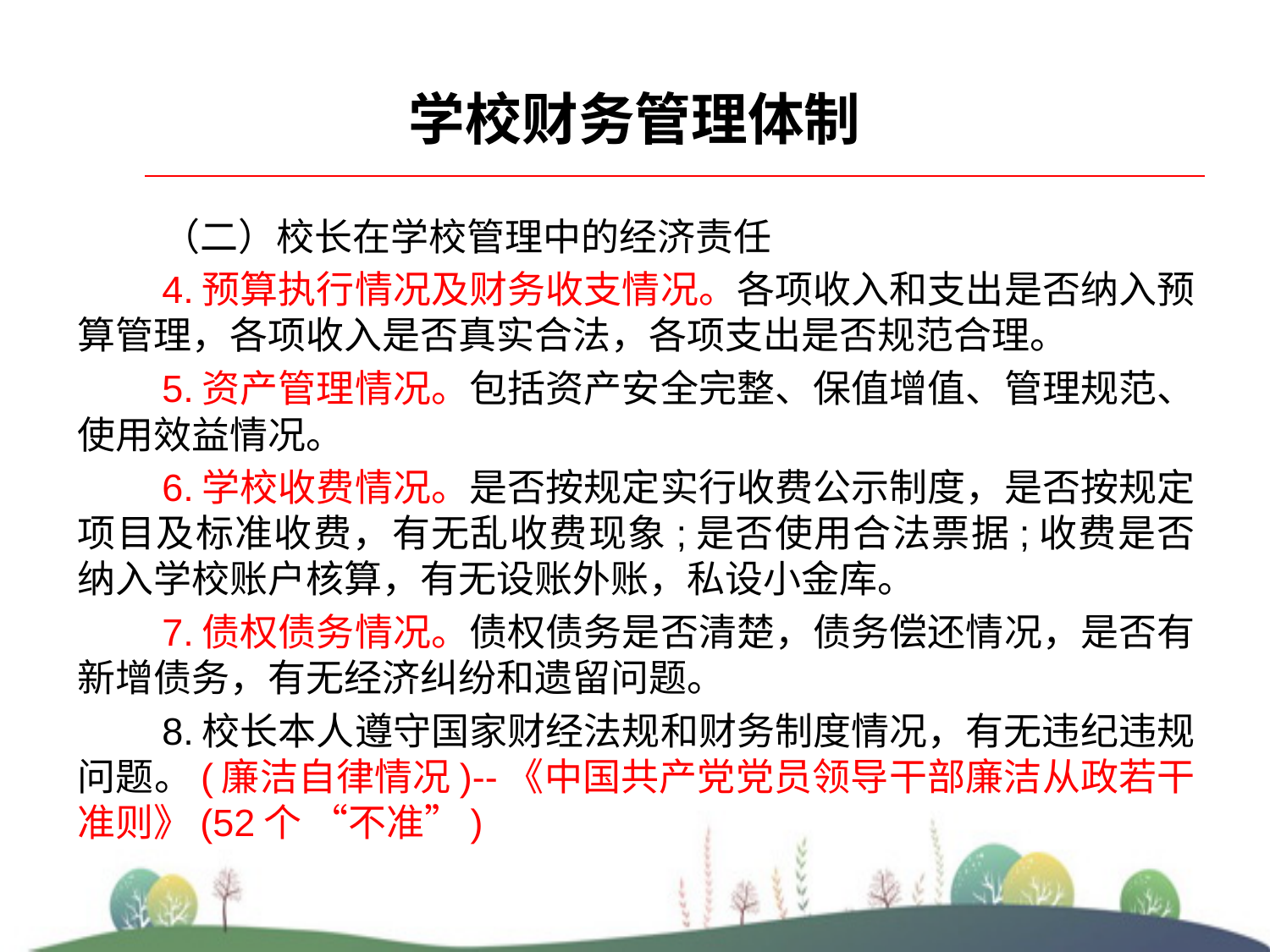

# 学校财务管理体制
（二）校长在学校管理中的经济责任
4.预算执行情况及财务收支情况。各项收入和支出是否纳入预算管理，各项收入是否真实合法，各项支出是否规范合理。
5.资产管理情况。包括资产安全完整、保值增值、管理规范、使用效益情况。
6.学校收费情况。是否按规定实行收费公示制度，是否按规定项目及标准收费，有无乱收费现象;是否使用合法票据;收费是否纳入学校账户核算，有无设账外账，私设小金库。
7.债权债务情况。债权债务是否清楚，债务偿还情况，是否有新增债务，有无经济纠纷和遗留问题。
8.校长本人遵守国家财经法规和财务制度情况，有无违纪违规问题。(廉洁自律情况)--《中国共产党党员领导干部廉洁从政若干准则》(52个 “不准”)